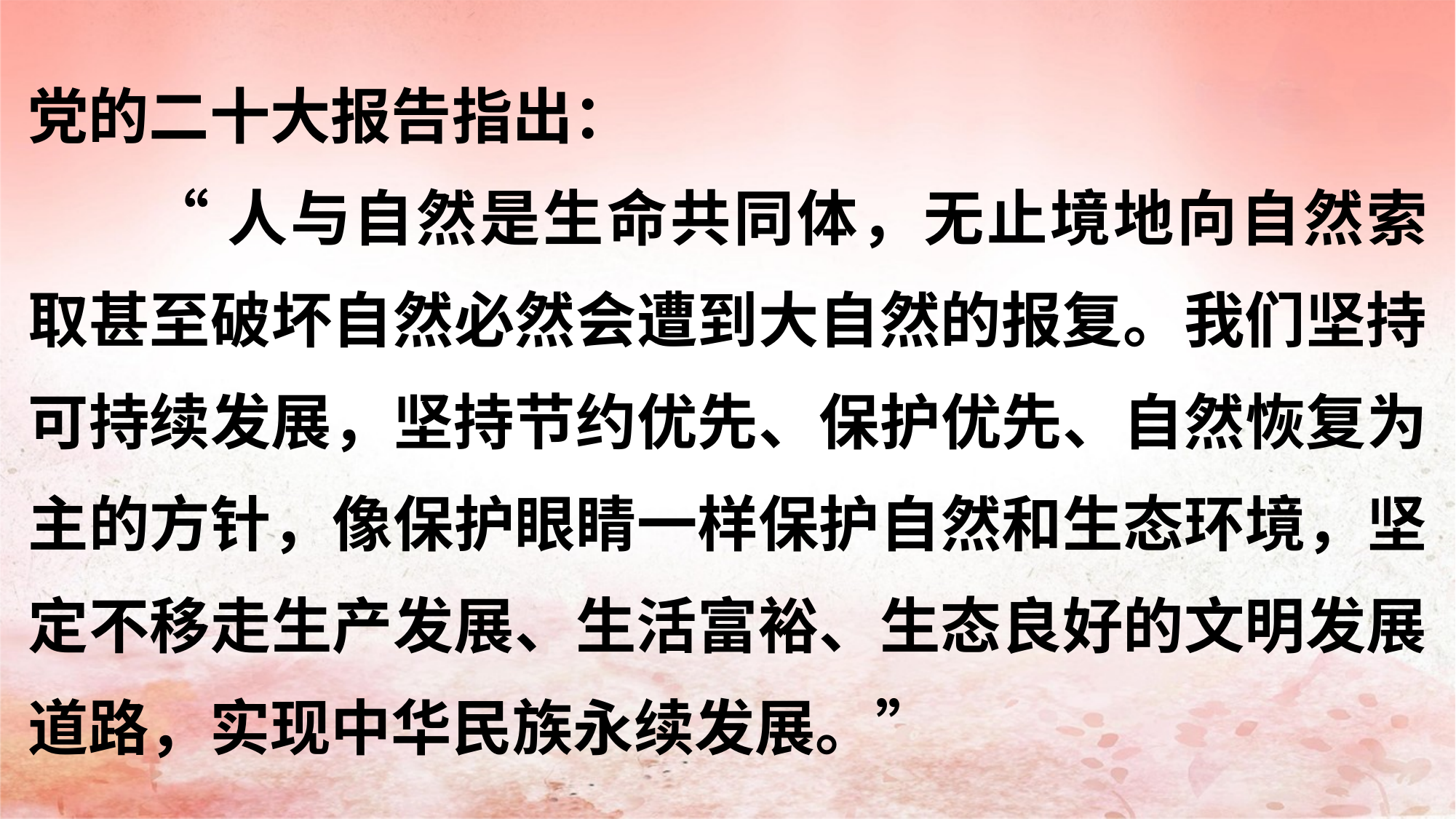

党的二十大报告指出：
“人与自然是生命共同体，无止境地向自然索取甚至破坏自然必然会遭到大自然的报复。我们坚持可持续发展，坚持节约优先、保护优先、自然恢复为主的方针，像保护眼睛一样保护自然和生态环境，坚定不移走生产发展、生活富裕、生态良好的文明发展道路，实现中华民族永续发展。”